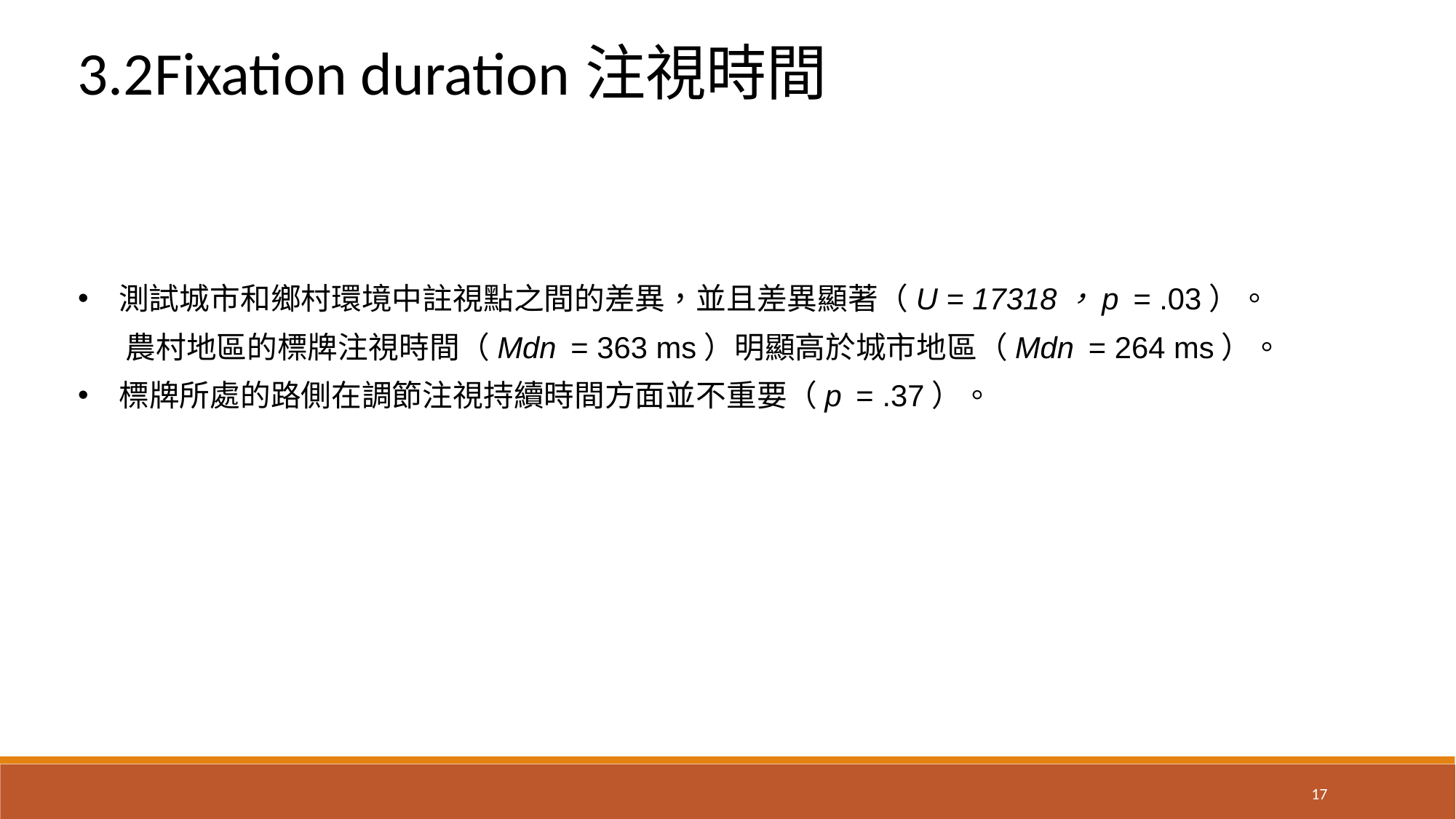

3.2Fixation duration注視時間
測試城市和鄉村環境中註視點之間的差異，並且差異顯著（U = 17318，p  = .03）。
      農村地區的標牌注視時間（Mdn  = 363 ms）明顯高於城市地區（Mdn  = 264 ms）。
標牌所處的路側在調節注視持續時間方面並不重要（p  = .37）。

17